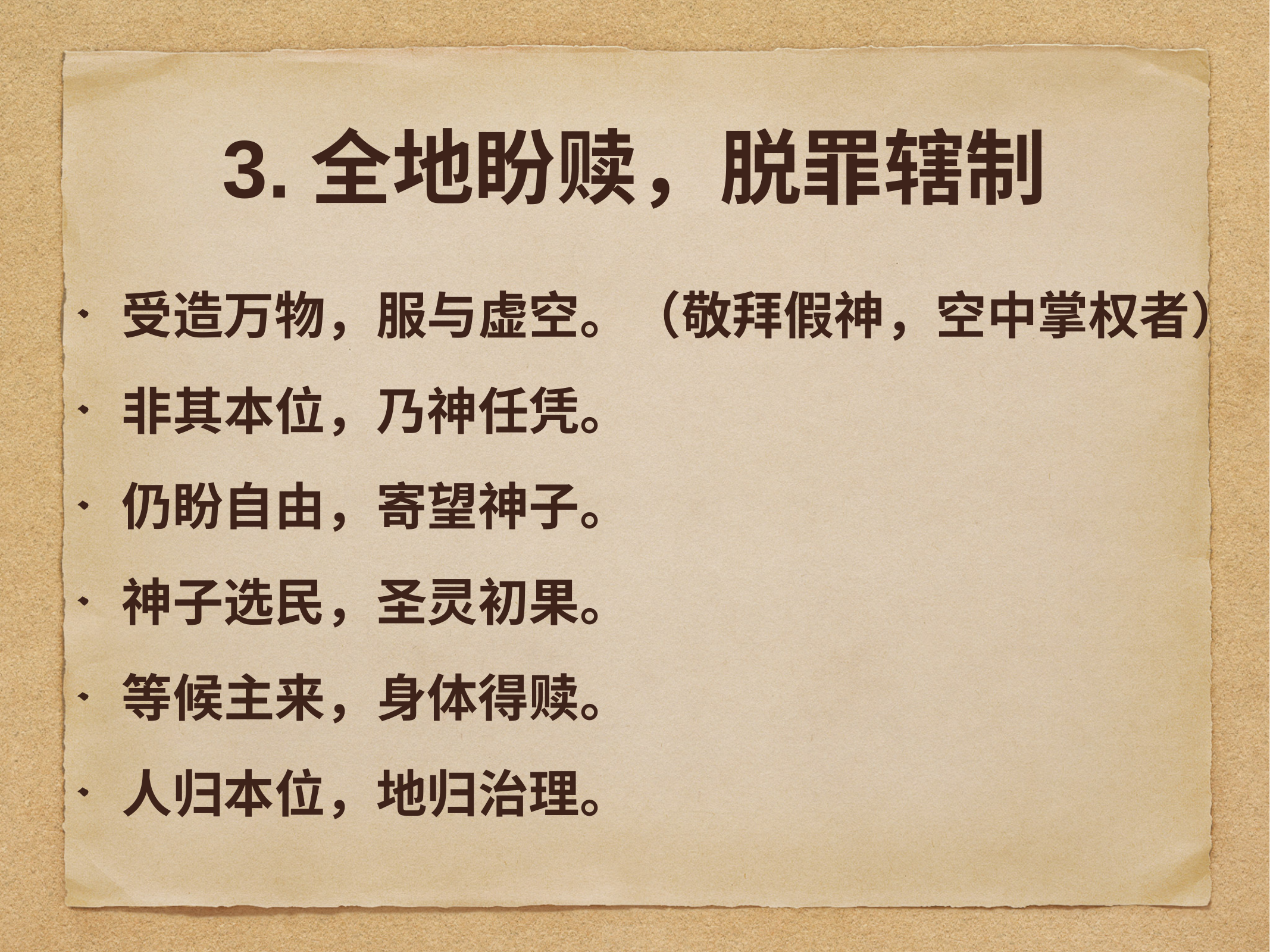

# 3.全地盼赎，脱罪辖制
受造万物，服与虚空。（敬拜假神，空中掌权者）
非其本位，乃神任凭。
仍盼自由，寄望神子。
神子选民，圣灵初果。
等候主来，身体得赎。
人归本位，地归治理。